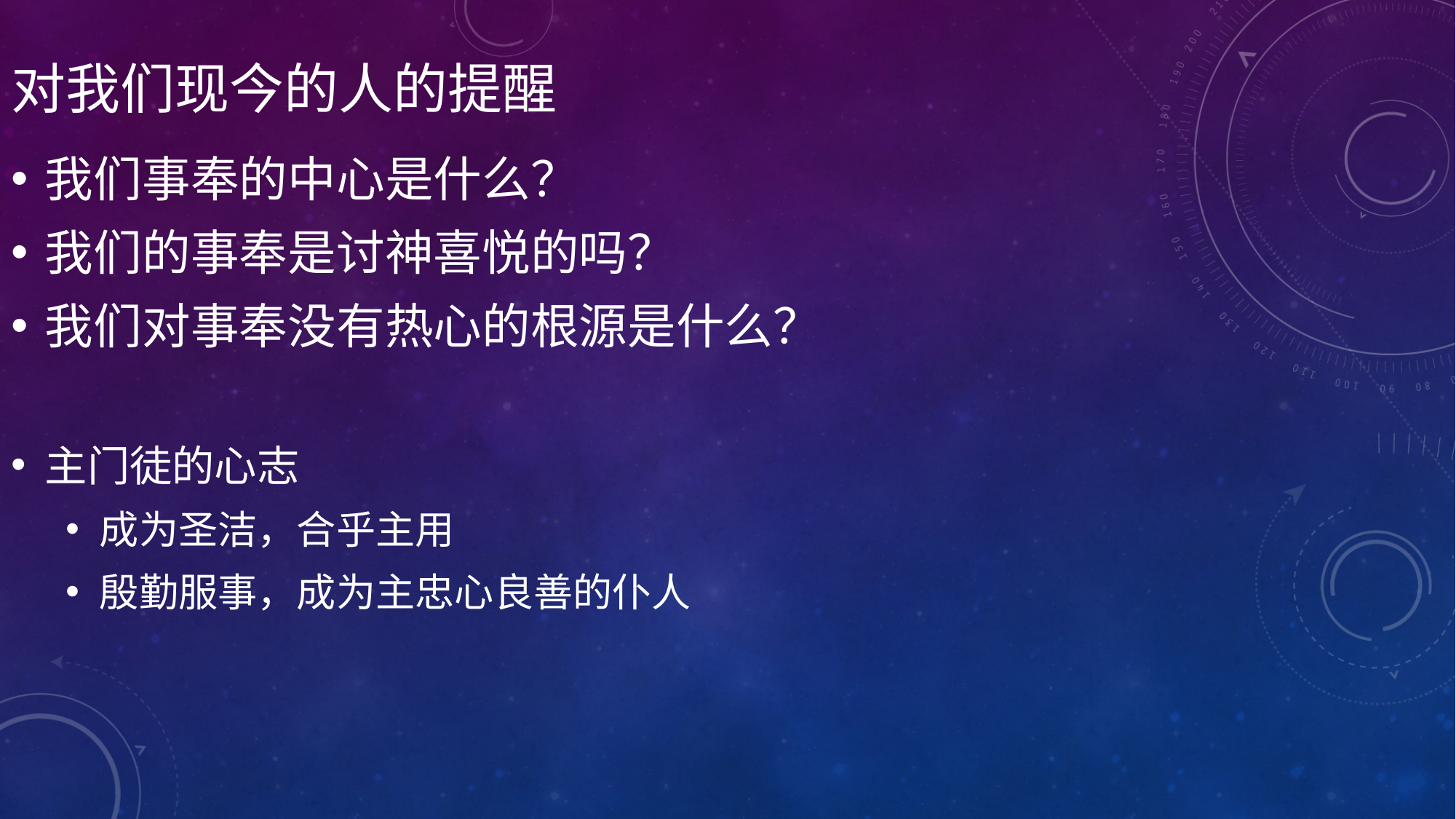

# 对我们现今的人的提醒
我们事奉的中心是什么？
我们的事奉是讨神喜悦的吗？
我们对事奉没有热心的根源是什么？

主门徒的心志
成为圣洁，合乎主用
殷勤服事，成为主忠心良善的仆人